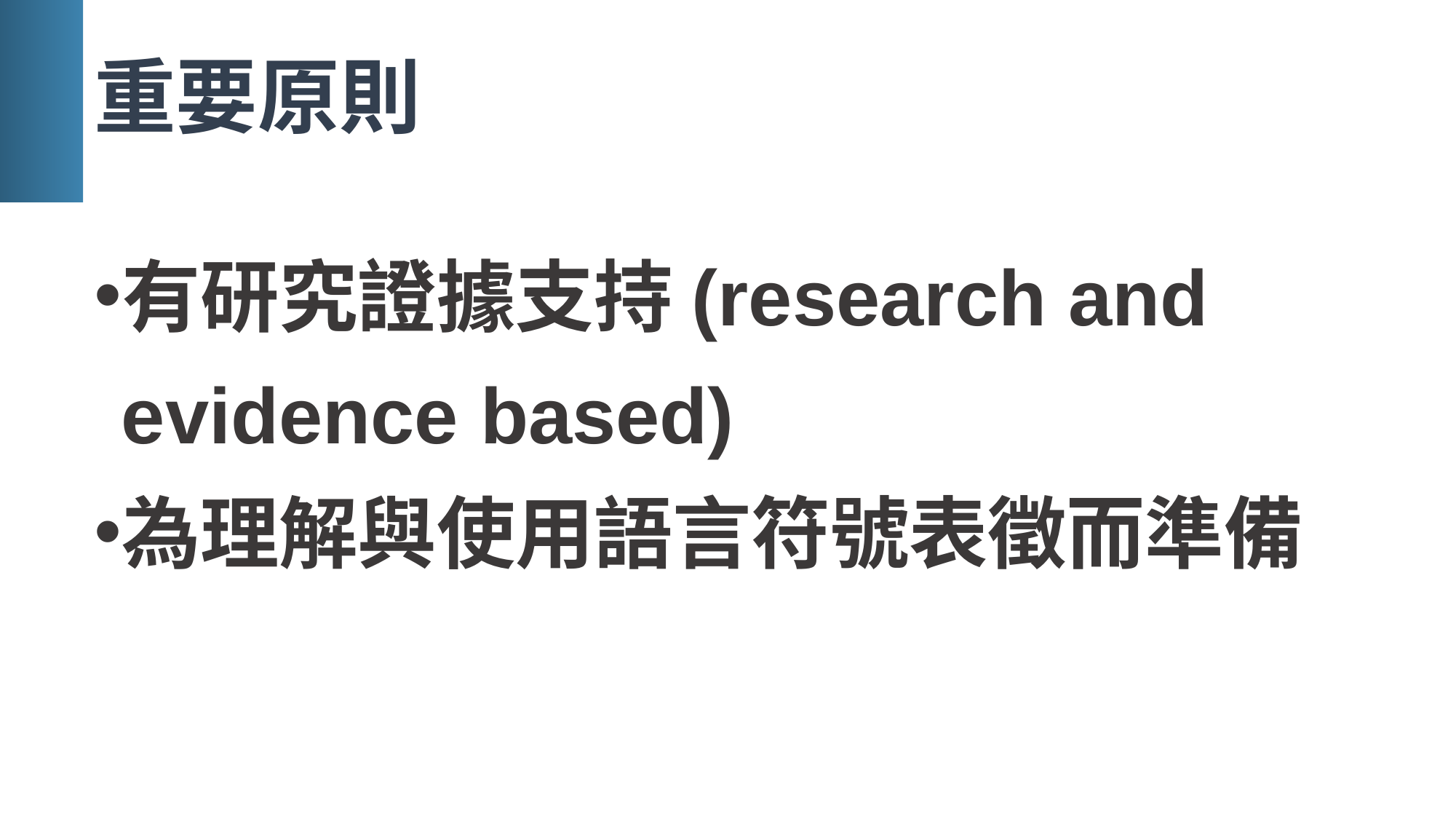

# 重要原則
有研究證據支持(research and evidence based)
為理解與使用語言符號表徵而準備